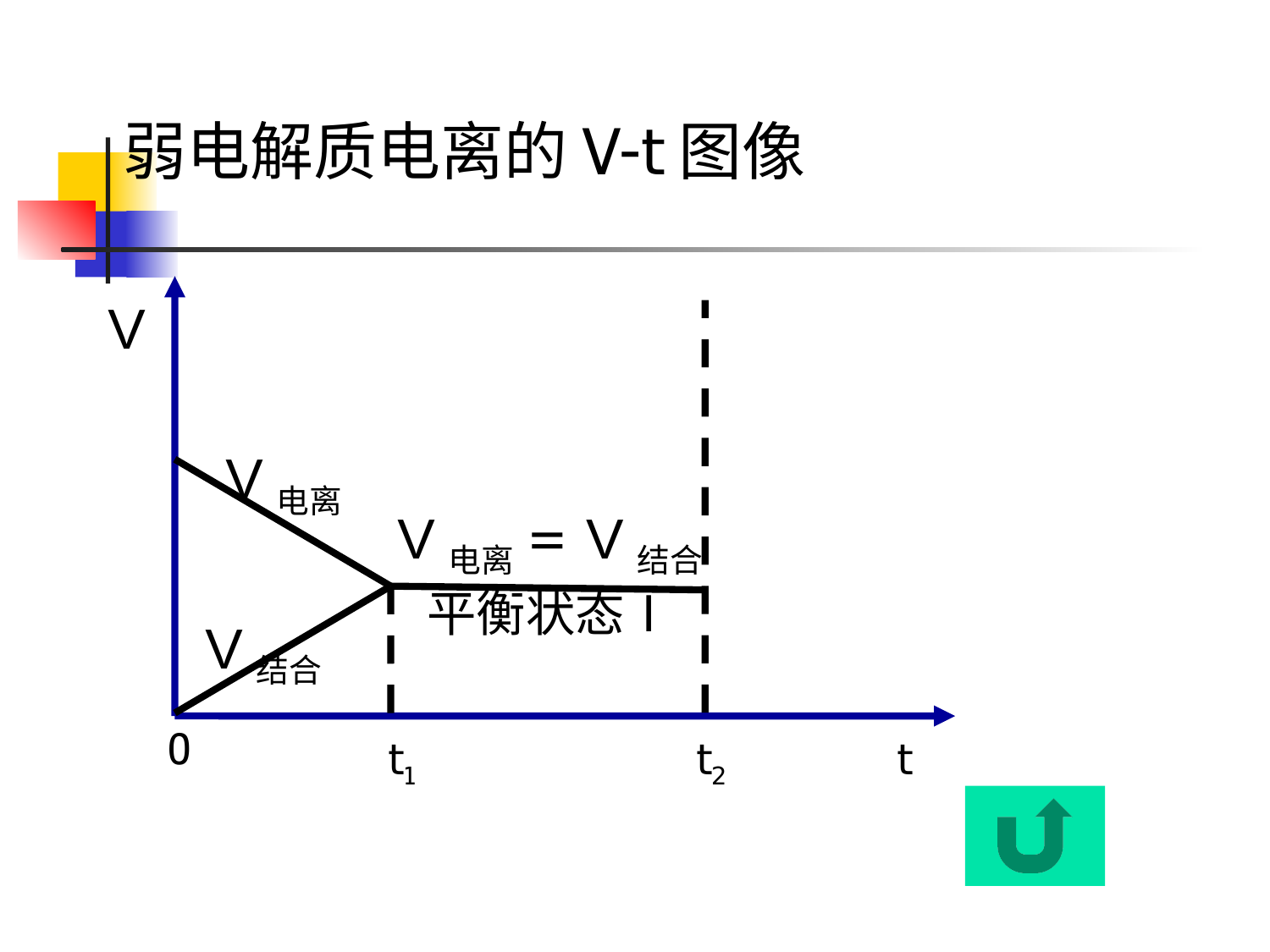

弱电解质电离的V-t图像

V
V电离
V电离= V结合
平衡状态Ⅰ
V结合
0
t1
t2
t